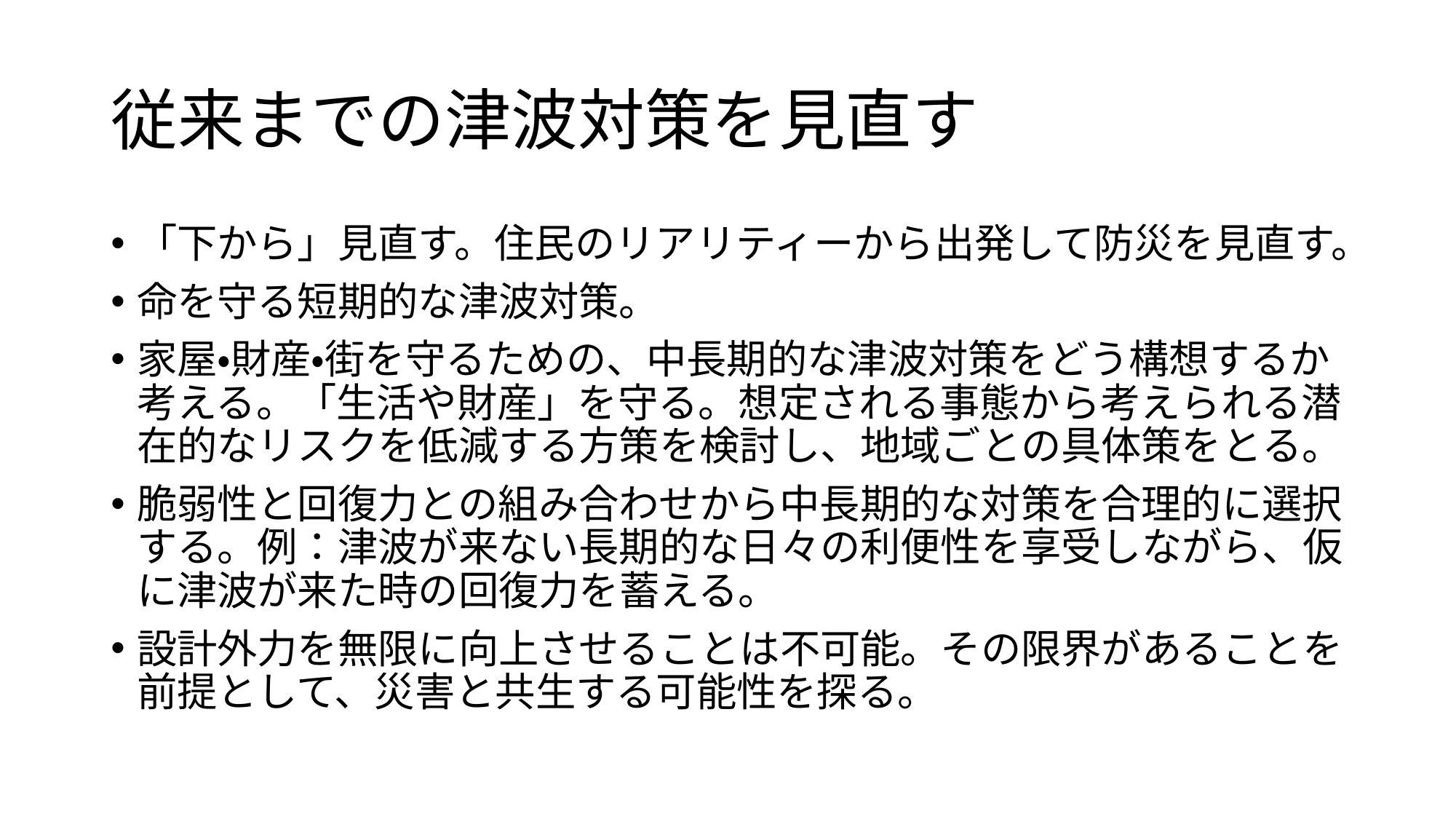

# 従来までの津波対策を見直す
「下から」見直す。住民のリアリティーから出発して防災を見直す。
命を守る短期的な津波対策。
家屋・財産・街を守るための、中長期的な津波対策をどう構想するか考える。「生活や財産」を守る。想定される事態から考えられる潜在的なリスクを低減する方策を検討し、地域ごとの具体策をとる。
脆弱性と回復力との組み合わせから中長期的な対策を合理的に選択する。例：津波が来ない長期的な日々の利便性を享受しながら、仮に津波が来た時の回復力を蓄える。
設計外力を無限に向上させることは不可能。その限界があることを前提として、災害と共生する可能性を探る。